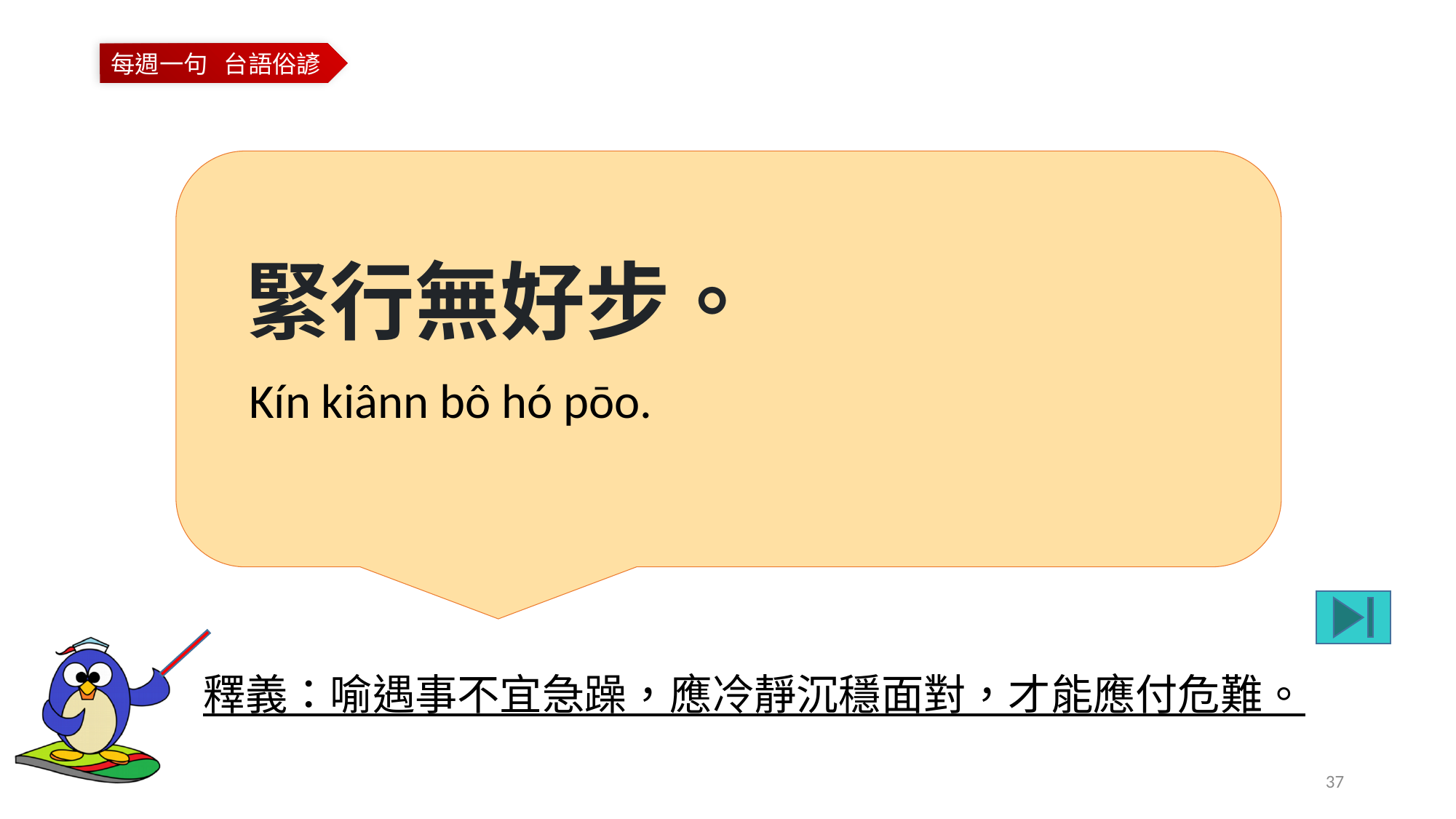

緊行無好步。
Kín kiânn bô hó pōo.

釋義：喻遇事不宜急躁，應冷靜沉穩面對，才能應付危難。
37